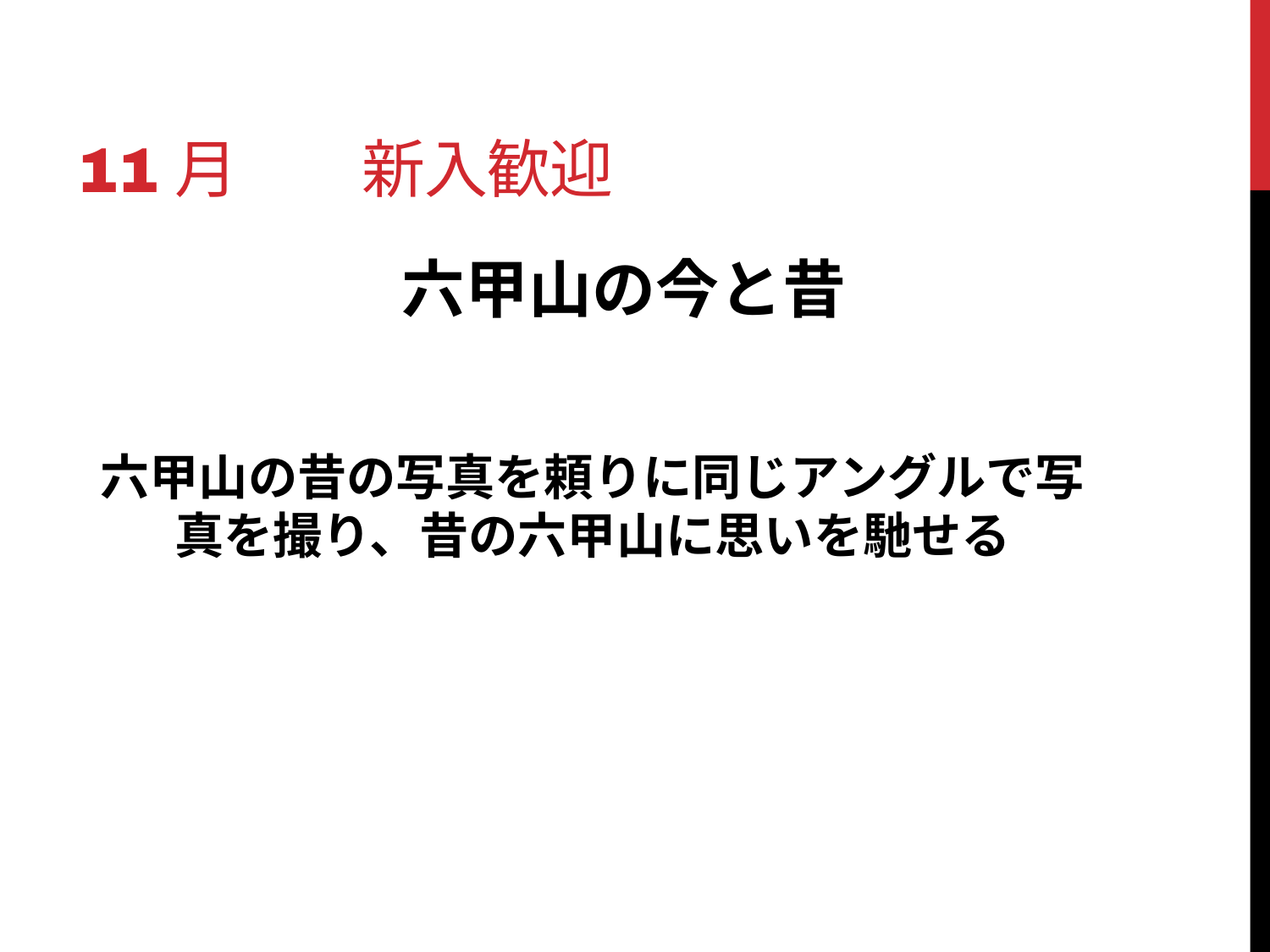

# 11月　　新入歓迎
　六甲山の今と昔

六甲山の昔の写真を頼りに同じアングルで写真を撮り、昔の六甲山に思いを馳せる